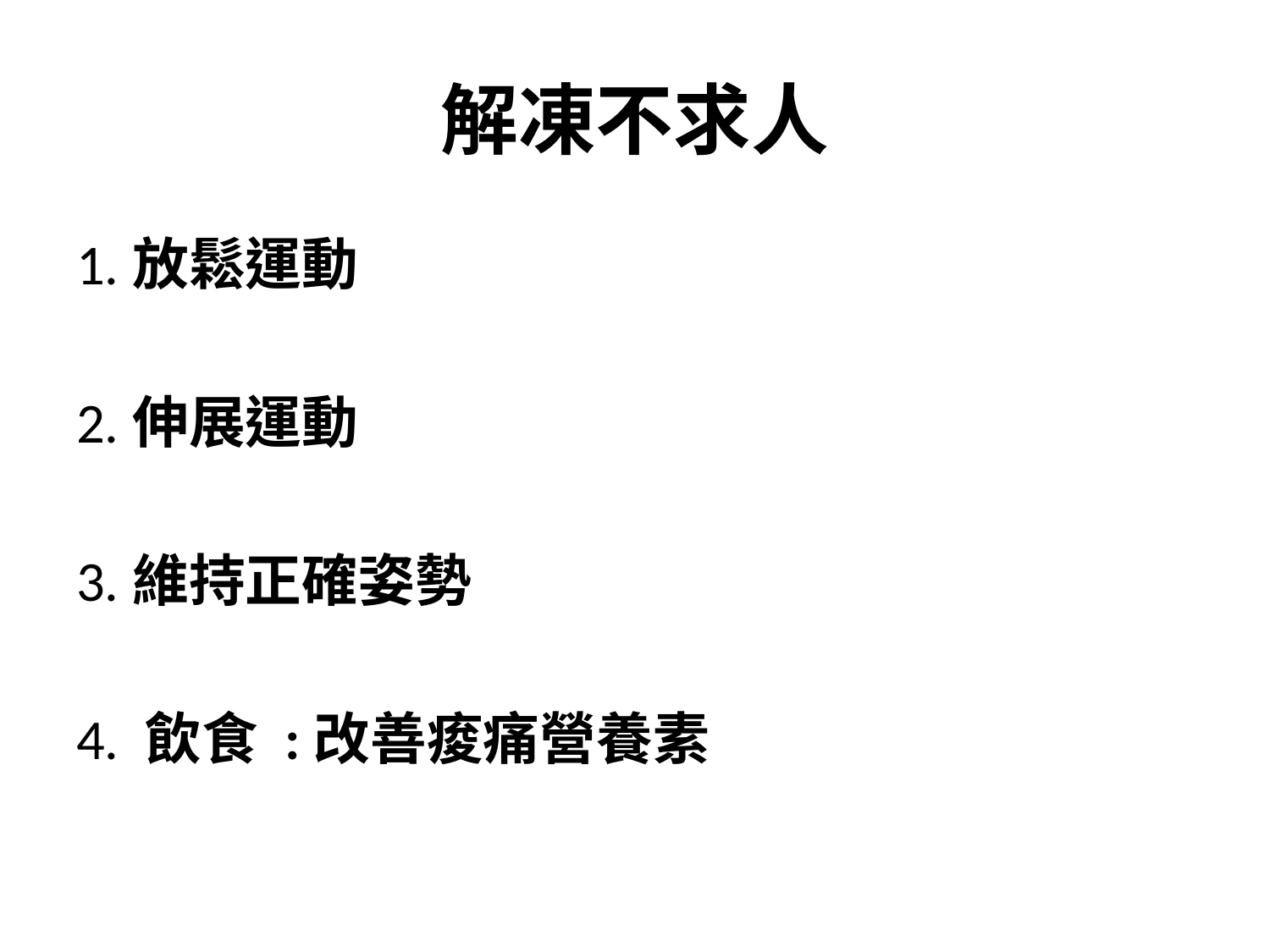

# 解凍不求人
1.放鬆運動

2.伸展運動

3.維持正確姿勢

4. 飲食 :改善痠痛營養素